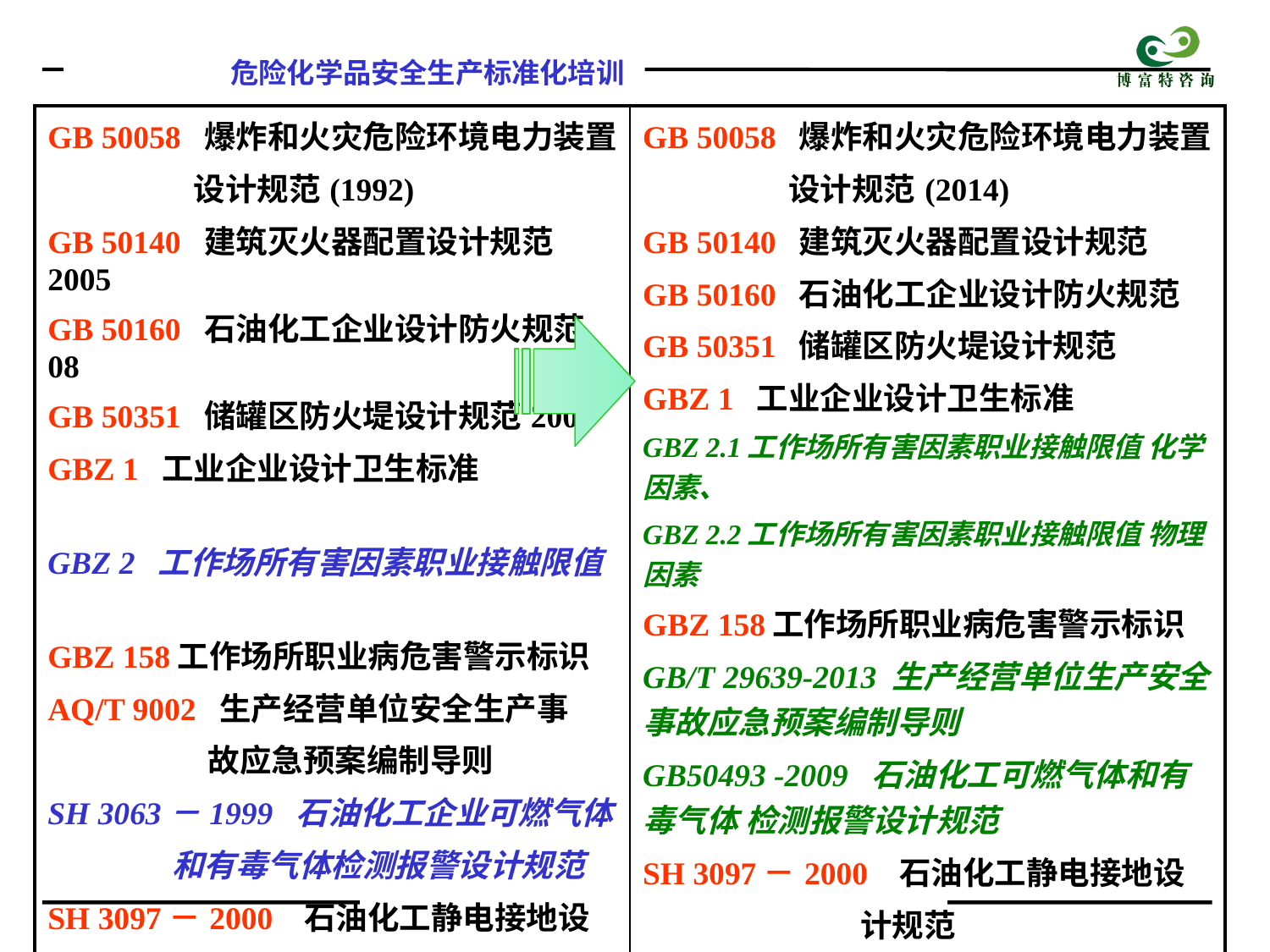

| GB 50058 爆炸和火灾危险环境电力装置 设计规范(1992) GB 50140 建筑灭火器配置设计规范2005 GB 50160 石油化工企业设计防火规范08 GB 50351 储罐区防火堤设计规范2005 GBZ 1 工业企业设计卫生标准 GBZ 2 工作场所有害因素职业接触限值 GBZ 158工作场所职业病危害警示标识 AQ/T 9002 生产经营单位安全生产事 故应急预案编制导则 SH 3063－1999 石油化工企业可燃气体 和有毒气体检测报警设计规范 SH 3097－2000 石油化工静电接地设 计规范 | GB 50058 爆炸和火灾危险环境电力装置 设计规范(2014) GB 50140 建筑灭火器配置设计规范 GB 50160 石油化工企业设计防火规范 GB 50351 储罐区防火堤设计规范 GBZ 1 工业企业设计卫生标准 GBZ 2.1工作场所有害因素职业接触限值 化学因素、 GBZ 2.2工作场所有害因素职业接触限值 物理因素 GBZ 158工作场所职业病危害警示标识 GB/T 29639-2013 生产经营单位生产安全事故应急预案编制导则 GB50493 -2009 石油化工可燃气体和有毒气体 检测报警设计规范 SH 3097－2000 石油化工静电接地设 计规范 |
| --- | --- |